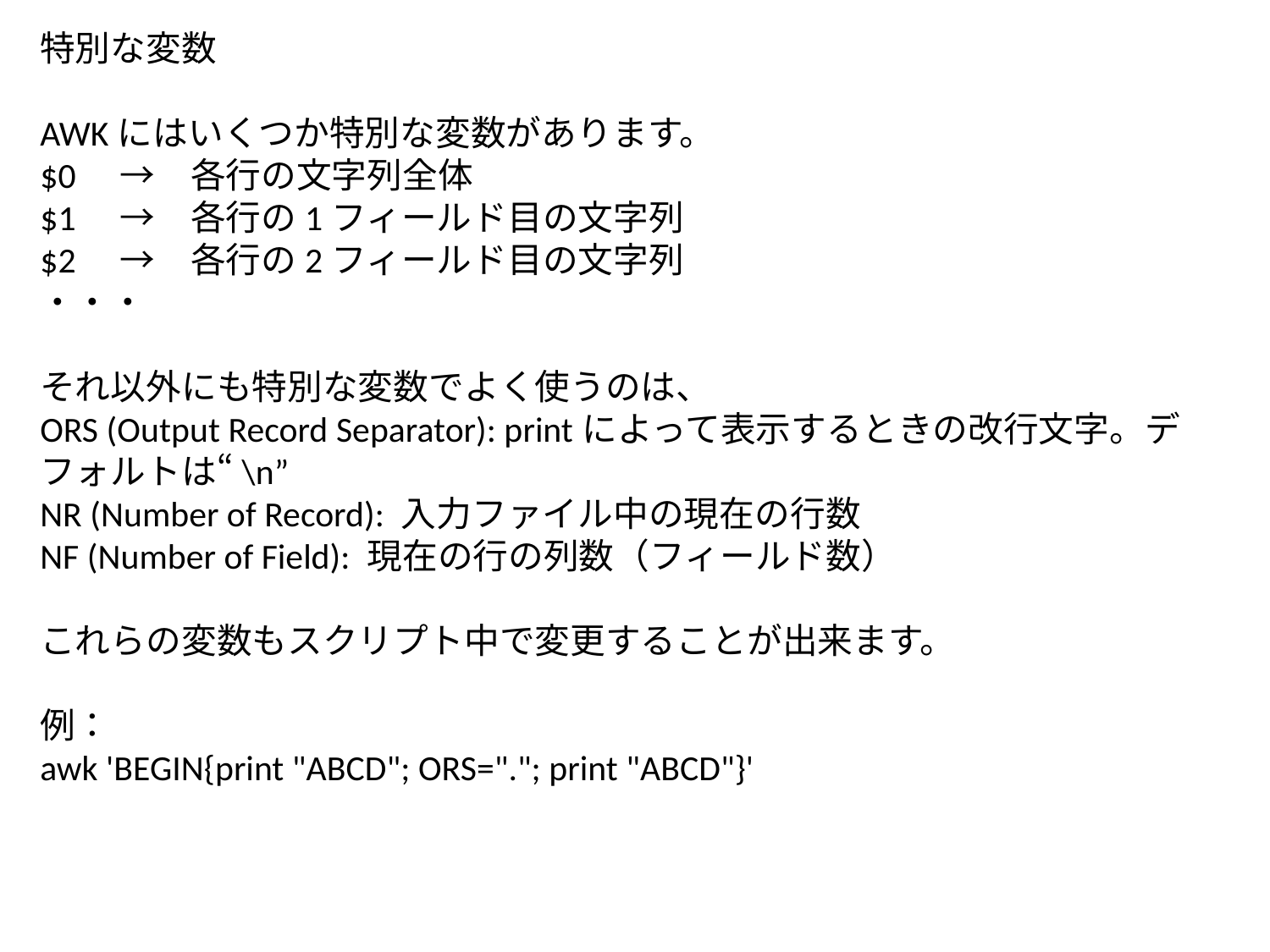

特別な変数

AWKにはいくつか特別な変数があります。
$0　→　各行の文字列全体
$1　→　各行の1フィールド目の文字列
$2　→　各行の2フィールド目の文字列
・・・

それ以外にも特別な変数でよく使うのは、
ORS (Output Record Separator): printによって表示するときの改行文字。デフォルトは“\n”
NR (Number of Record): 入力ファイル中の現在の行数
NF (Number of Field): 現在の行の列数（フィールド数）

これらの変数もスクリプト中で変更することが出来ます。

例：
awk 'BEGIN{print "ABCD"; ORS="."; print "ABCD"}'